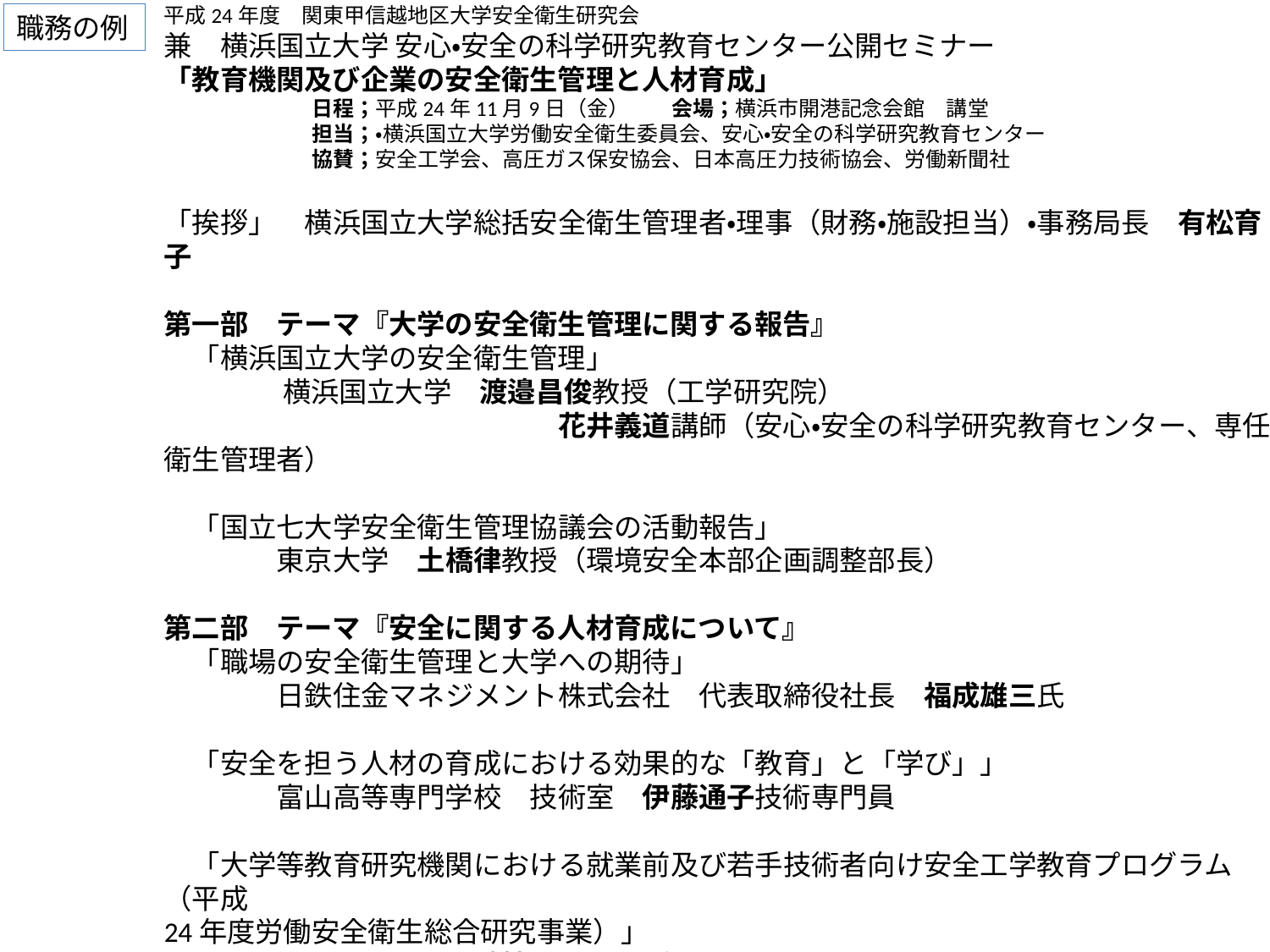

平成24年度　関東甲信越地区大学安全衛生研究会
兼　横浜国立大学 安心・安全の科学研究教育センター公開セミナー
「教育機関及び企業の安全衛生管理と人材育成」
　　　　　　　日程；平成24年11月9日（金）　　会場；横浜市開港記念会館　講堂
　　　　　　　担当；・横浜国立大学労働安全衛生委員会、安心・安全の科学研究教育センター
　　　　　　　協賛；安全工学会、高圧ガス保安協会、日本高圧力技術協会、労働新聞社

「挨拶」　横浜国立大学総括安全衛生管理者・理事（財務・施設担当）・事務局長　有松育子

第一部　テーマ『大学の安全衛生管理に関する報告』
　「横浜国立大学の安全衛生管理」
　　　　 横浜国立大学　渡邉昌俊教授（工学研究院）
　　　　　　　　　　　　　　花井義道講師（安心・安全の科学研究教育センター、専任衛生管理者）

　「国立七大学安全衛生管理協議会の活動報告」
　　　　東京大学　土橋律教授（環境安全本部企画調整部長）

第二部　テーマ『安全に関する人材育成について』
　「職場の安全衛生管理と大学への期待」
　　　　日鉄住金マネジメント株式会社　代表取締役社長　福成雄三氏

　「安全を担う人材の育成における効果的な「教育」と「学び」」
　　　　富山高等専門学校　技術室　伊藤通子技術専門員

　「大学等教育研究機関における就業前及び若手技術者向け安全工学教育プログラム（平成
24年度労働安全衛生総合研究事業）」
　　　横浜国立大学　岡崎慎司准教授（工学研究院、安心・安全の科学研究教育センター併任）

「総合討論」
職務の例